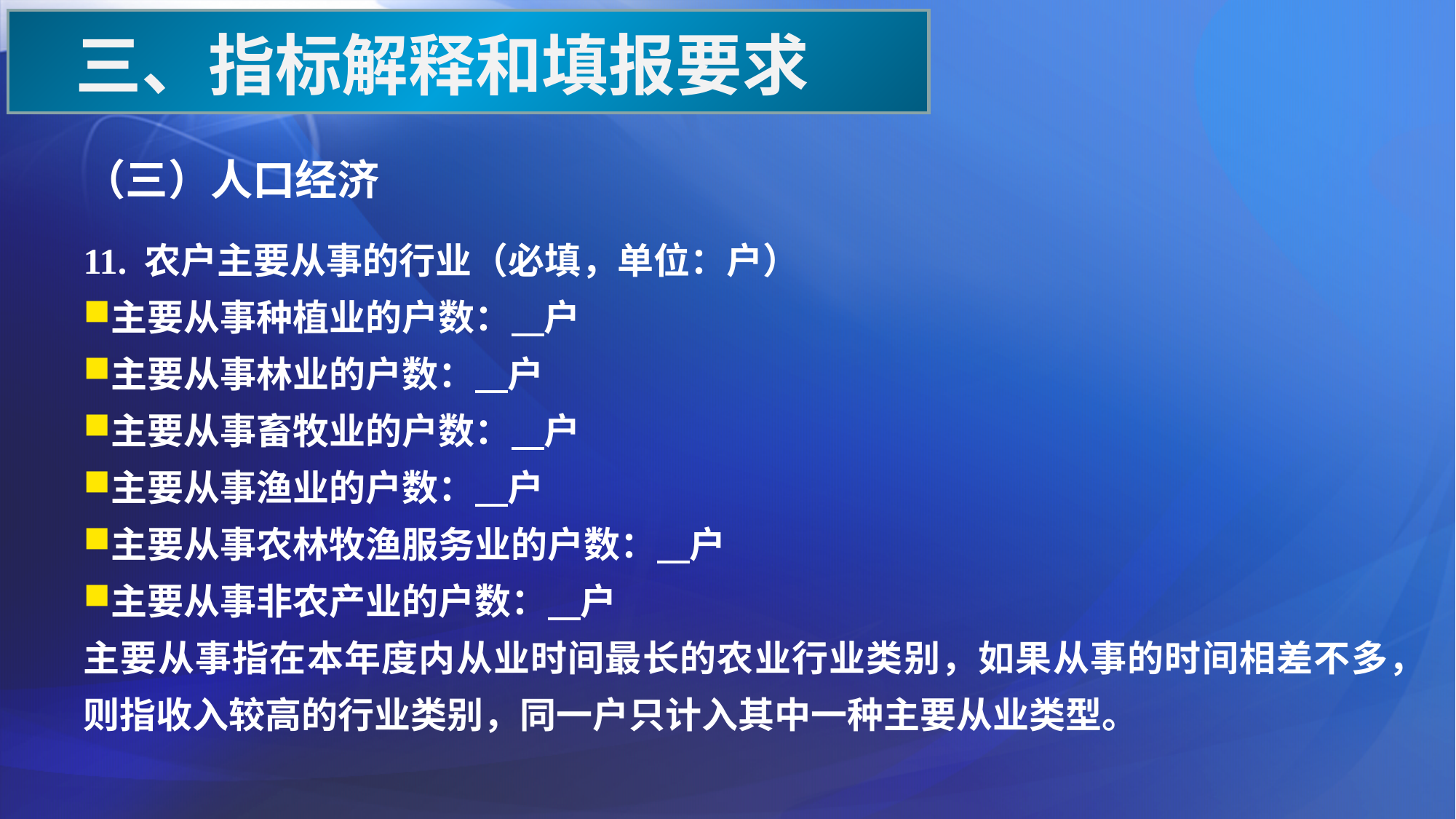

三、指标解释和填报要求
（三）人口经济

11. 农户主要从事的行业（必填，单位：户）
主要从事种植业的户数：    户
主要从事林业的户数：    户
主要从事畜牧业的户数：    户
主要从事渔业的户数：    户
主要从事农林牧渔服务业的户数：    户
主要从事非农产业的户数：    户
主要从事指在本年度内从业时间最长的农业行业类别，如果从事的时间相差不多，则指收入较高的行业类别，同一户只计入其中一种主要从业类型。